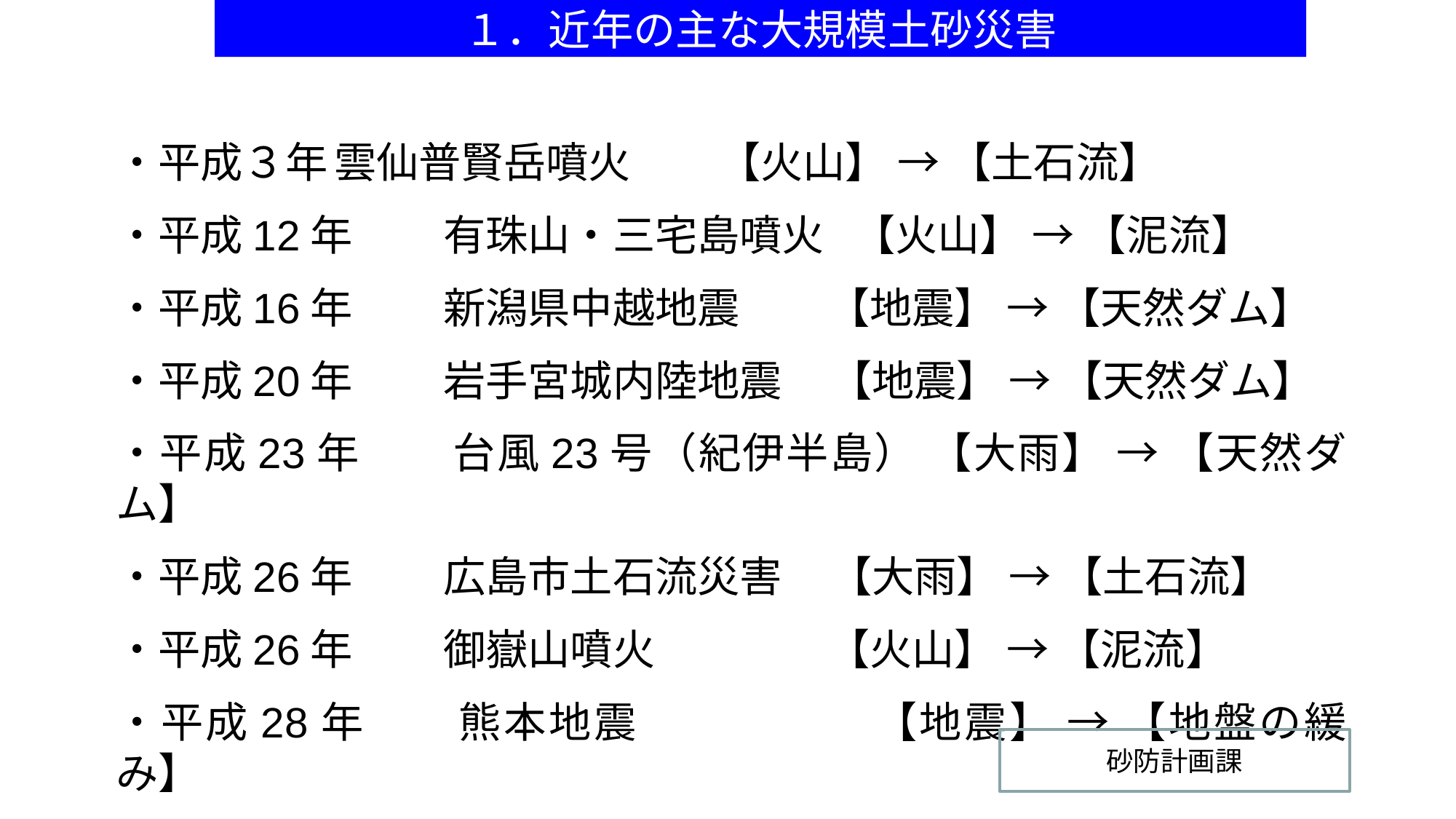

１．近年の主な大規模土砂災害
・平成３年	雲仙普賢岳噴火	      【火山】 → 【土石流】

・平成12年	有珠山・三宅島噴火   【火山】 → 【泥流】

・平成16年	新潟県中越地震	      【地震】 → 【天然ダム】

・平成20年	岩手宮城内陸地震     【地震】 → 【天然ダム】

・平成23年	台風23号（紀伊半島） 【大雨】 → 【天然ダム】

・平成26年	広島市土石流災害     【大雨】 → 【土石流】

・平成26年	御嶽山噴火		      【火山】 → 【泥流】

・平成28年	熊本地震		      【地震】 → 【地盤の緩み】
砂防計画課